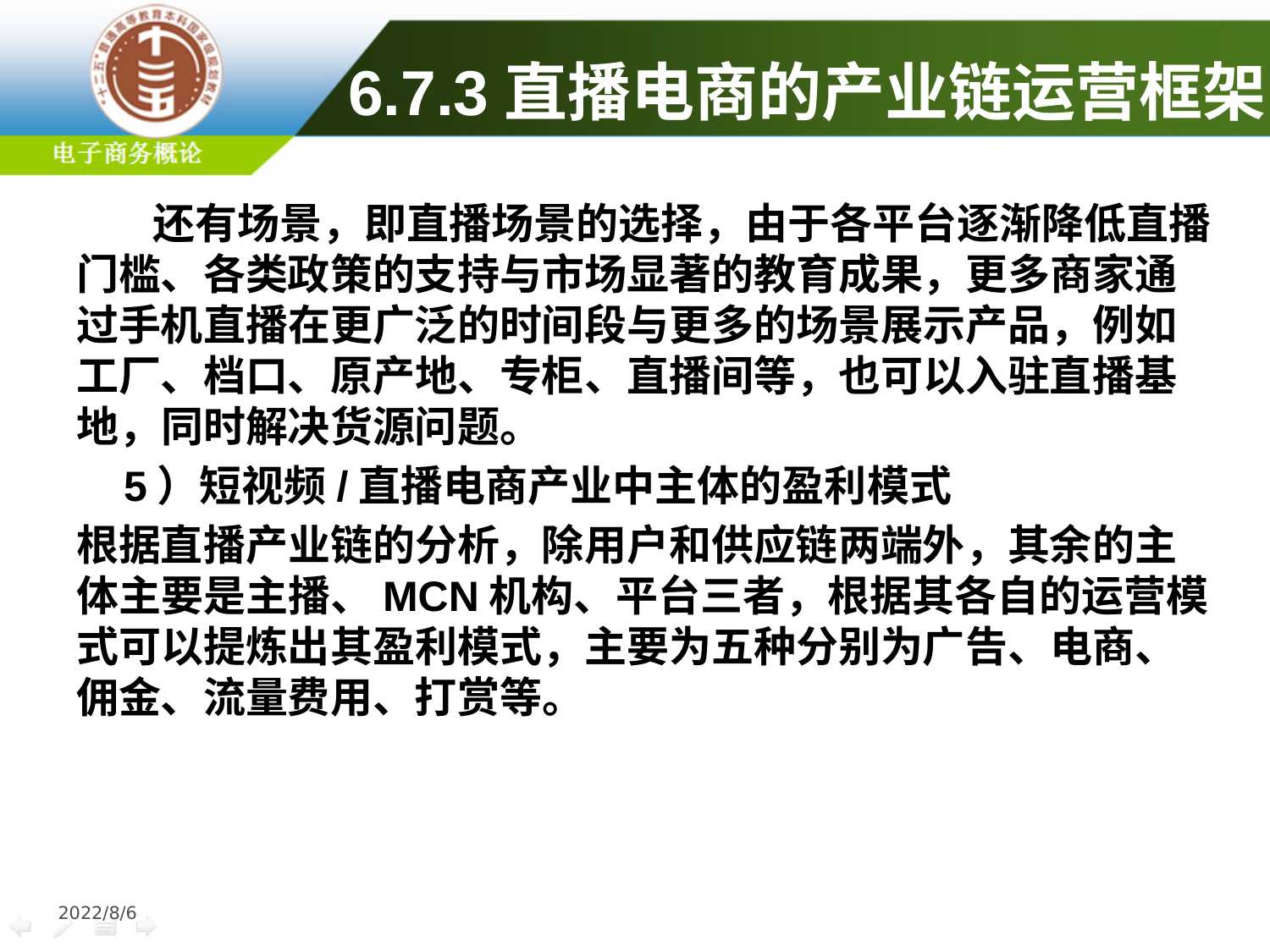

# 6.7.3直播电商的产业链运营框架
       还有场景，即直播场景的选择，由于各平台逐渐降低直播门槛、各类政策的支持与市场显著的教育成果，更多商家通过手机直播在更广泛的时间段与更多的场景展示产品，例如工厂、档口、原产地、专柜、直播间等，也可以入驻直播基地，同时解决货源问题。
    5）短视频/直播电商产业中主体的盈利模式
根据直播产业链的分析，除用户和供应链两端外，其余的主体主要是主播、MCN机构、平台三者，根据其各自的运营模式可以提炼出其盈利模式，主要为五种分别为广告、电商、佣金、流量费用、打赏等。
2022/8/6